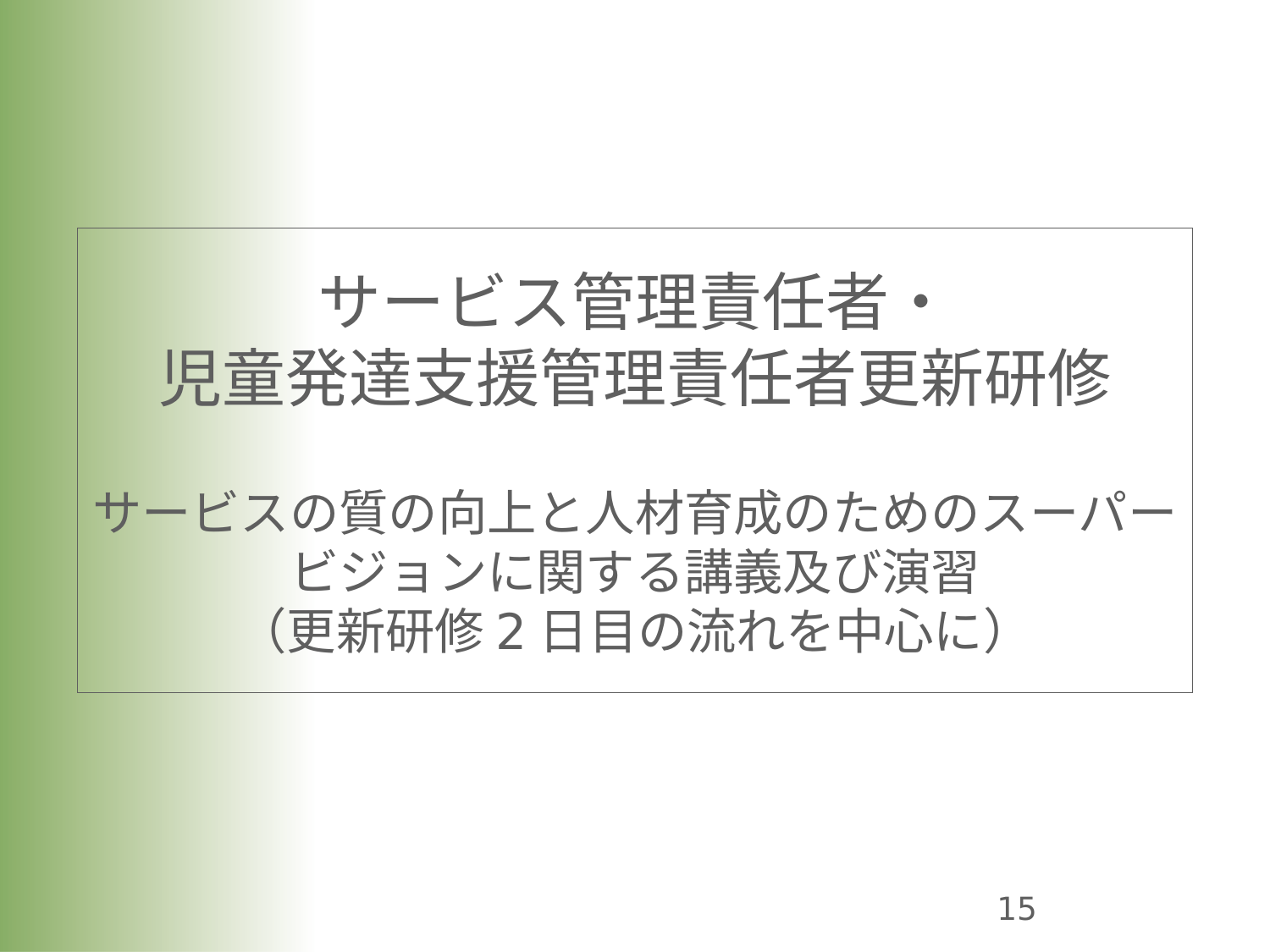

# サービス管理責任者・ 児童発達支援管理責任者更新研修 サービスの質の向上と人材育成のためのスーパービジョンに関する講義及び演習 （更新研修2日目の流れを中心に）
15